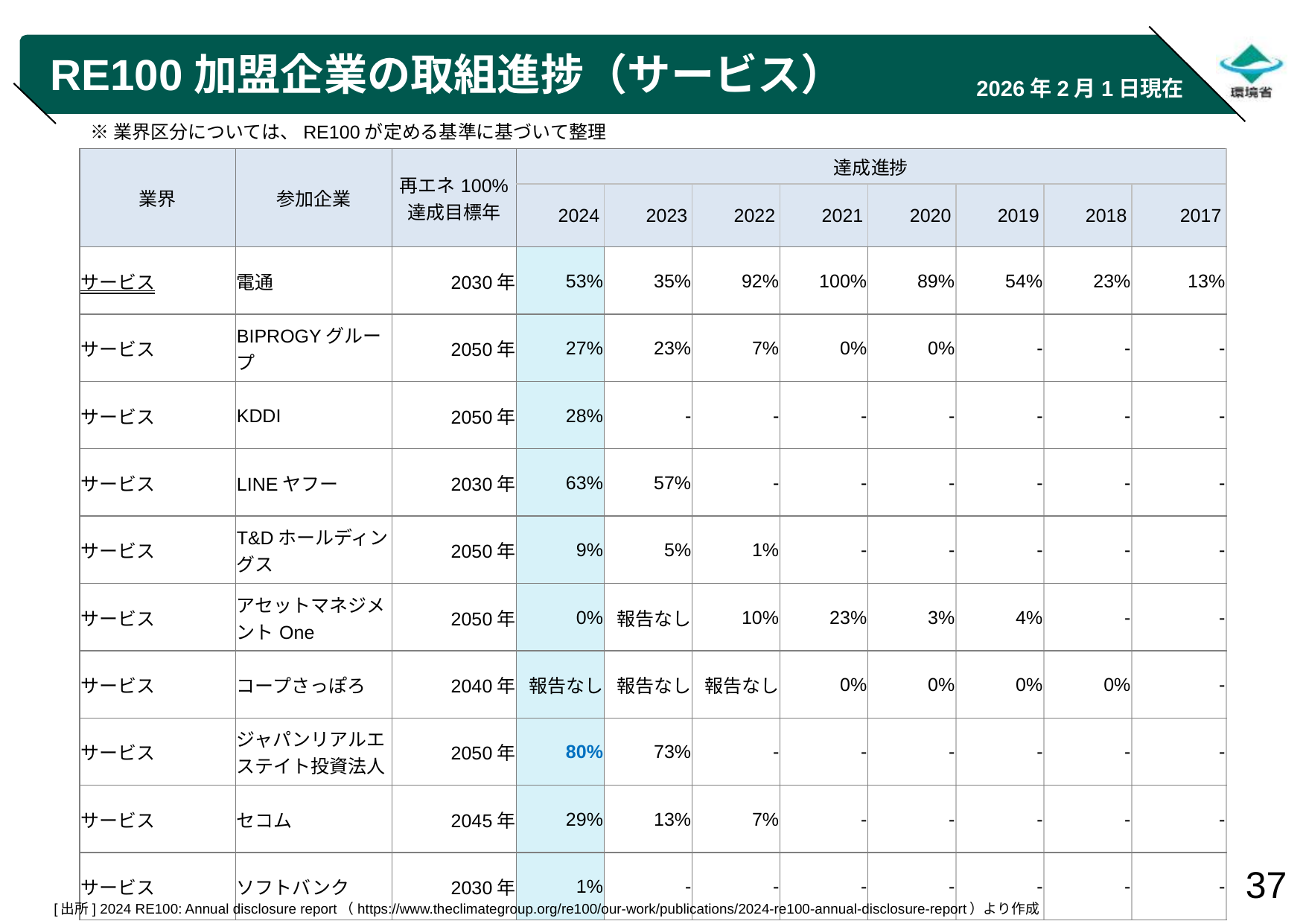

# RE100加盟企業の取組進捗（サービス）
2026年2月1日現在
※業界区分については、RE100が定める基準に基づいて整理
| 業界 | 参加企業 | 再エネ100% 達成目標年 | 達成進捗 |  |  |  |  |  |  |  |
| --- | --- | --- | --- | --- | --- | --- | --- | --- | --- | --- |
|  |  |  | 2024 | 2023 | 2022 | 2021 | 2020 | 2019 | 2018 | 2017 |
| サービス | 電通 | 2030年 | 53% | 35% | 92% | 100% | 89% | 54% | 23% | 13% |
| サービス | BIPROGYグループ | 2050年 | 27% | 23% | 7% | 0% | 0% | - | - | - |
| サービス | KDDI | 2050年 | 28% | - | - | - | - | - | - | - |
| サービス | LINEヤフー | 2030年 | 63% | 57% | - | - | - | - | - | - |
| サービス | T&Dホールディングス | 2050年 | 9% | 5% | 1% | - | - | - | - | - |
| サービス | アセットマネジメントOne | 2050年 | 0% | 報告なし | 10% | 23% | 3% | 4% | - | - |
| サービス | コープさっぽろ | 2040年 | 報告なし | 報告なし | 報告なし | 0% | 0% | 0% | 0% | ‐ |
| サービス | ジャパンリアルエステイト投資法人 | 2050年 | 80% | 73% | - | - | - | - | - | - |
| サービス | セコム | 2045年 | 29% | 13% | 7% | - | - | - | - | - |
| サービス | ソフトバンク | 2030年 | 1% | - | - | - | - | - | - | - |
|  |
| --- |
[出所] 2024 RE100: Annual disclosure report（https://www.theclimategroup.org/re100/our-work/publications/2024-re100-annual-disclosure-report）より作成